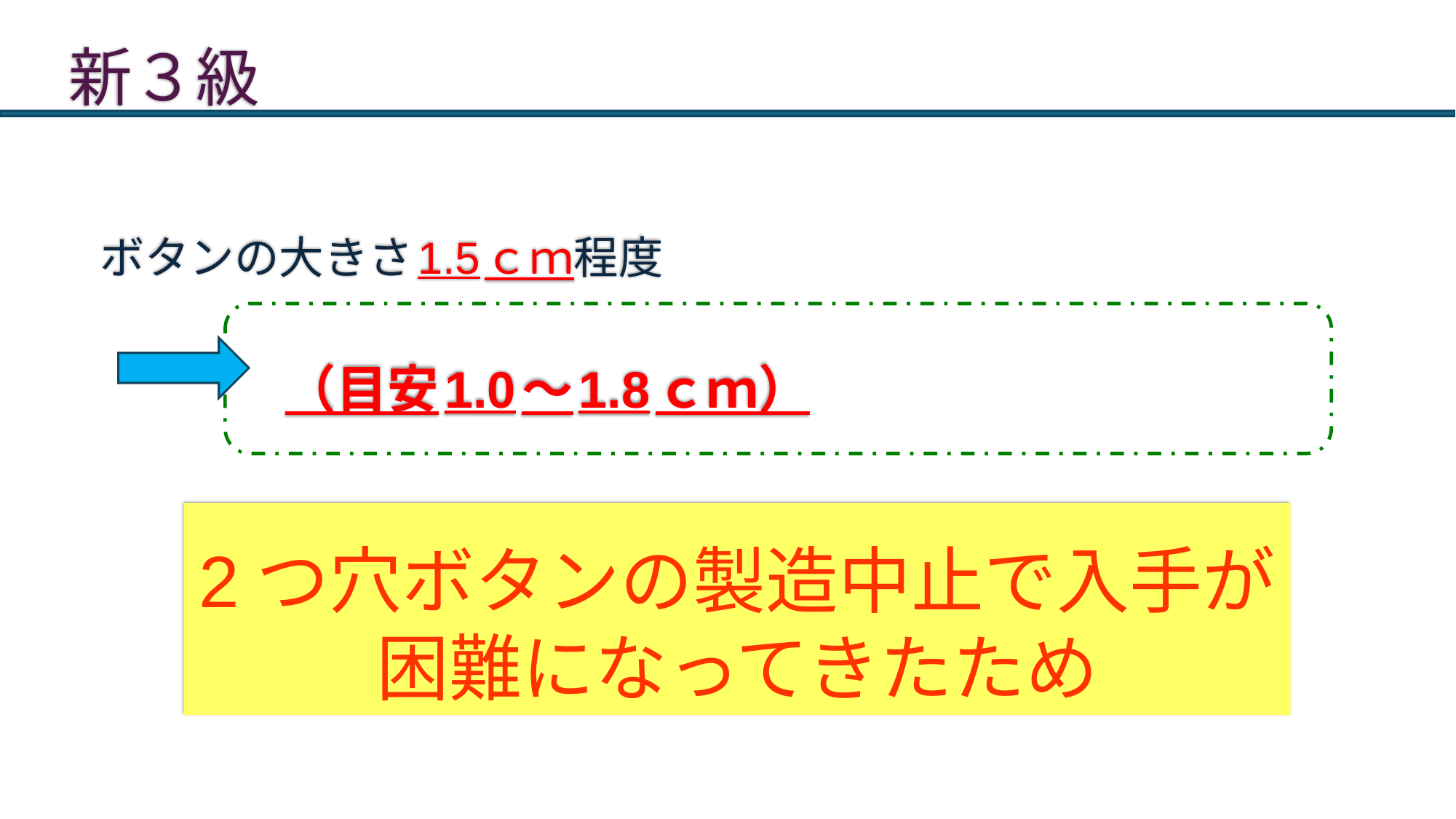

新３級

ボタンの大きさ1.5ｃｍ程度

（目安1.0～1.8ｃｍ）

2つ穴ボタンの製造中止で入手が困難になってきたため